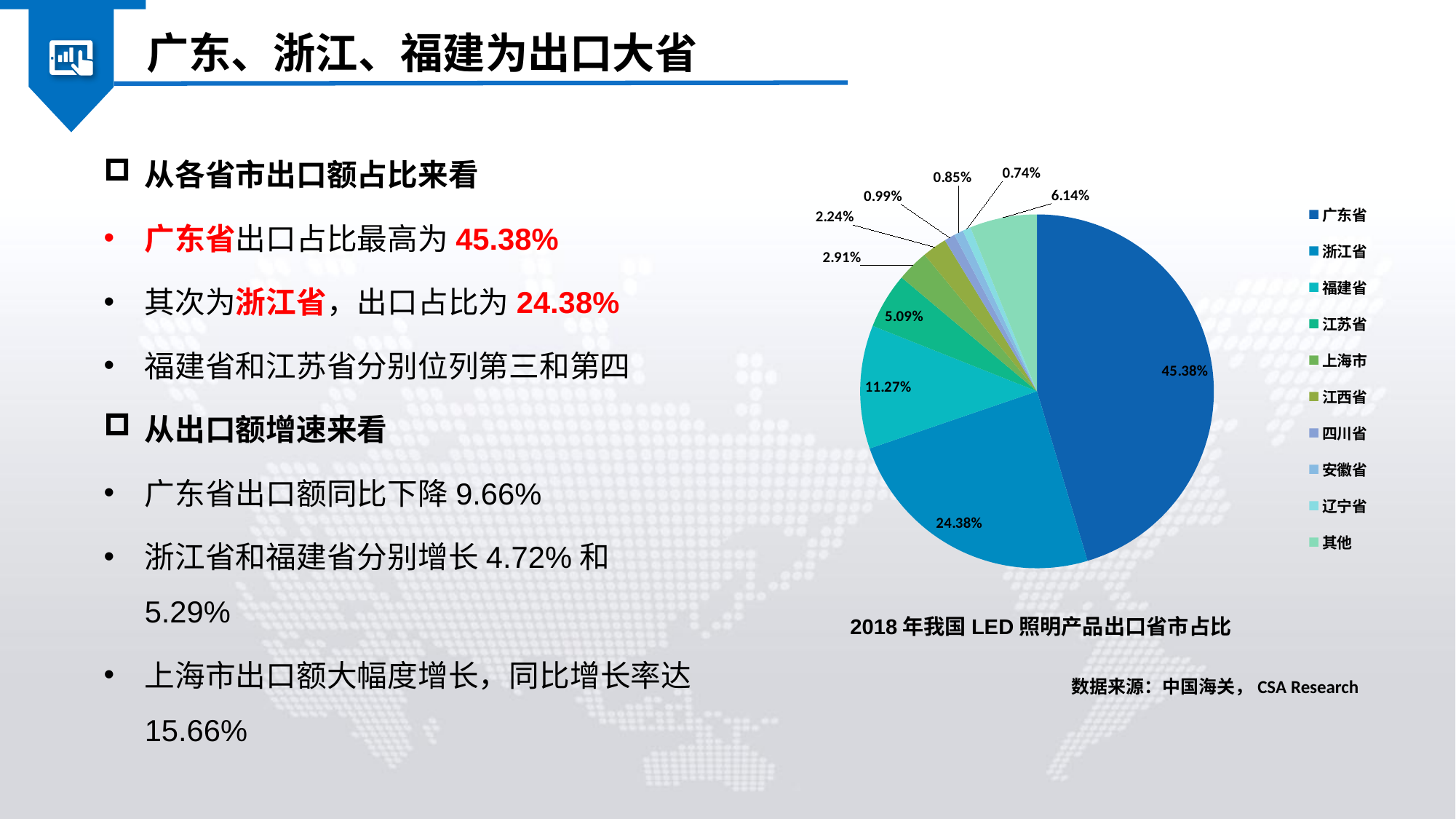

广东、浙江、福建为出口大省
从各省市出口额占比来看
广东省出口占比最高为45.38%
其次为浙江省，出口占比为24.38%
福建省和江苏省分别位列第三和第四
从出口额增速来看
广东省出口额同比下降9.66%
浙江省和福建省分别增长4.72%和5.29%
上海市出口额大幅度增长，同比增长率达15.66%

### Chart

| Category |  |
|---|---|
| 广东省 | 6776312224.0 |
| 浙江省 | 3639621389.0 |
| 福建省 | 1682459961.0 |
| 江苏省 | 760293108.0 |
| 上海市 | 434855347.0 |
| 江西省 | 335052934.0 |
| 四川省 | 147147342.0 |
| 安徽省 | 126808279.0 |
| 辽宁省 | 111132719.0 |
| 其他 | 917291263.0 |
2018年我国LED照明产品出口省市占比
数据来源：中国海关，CSA Research